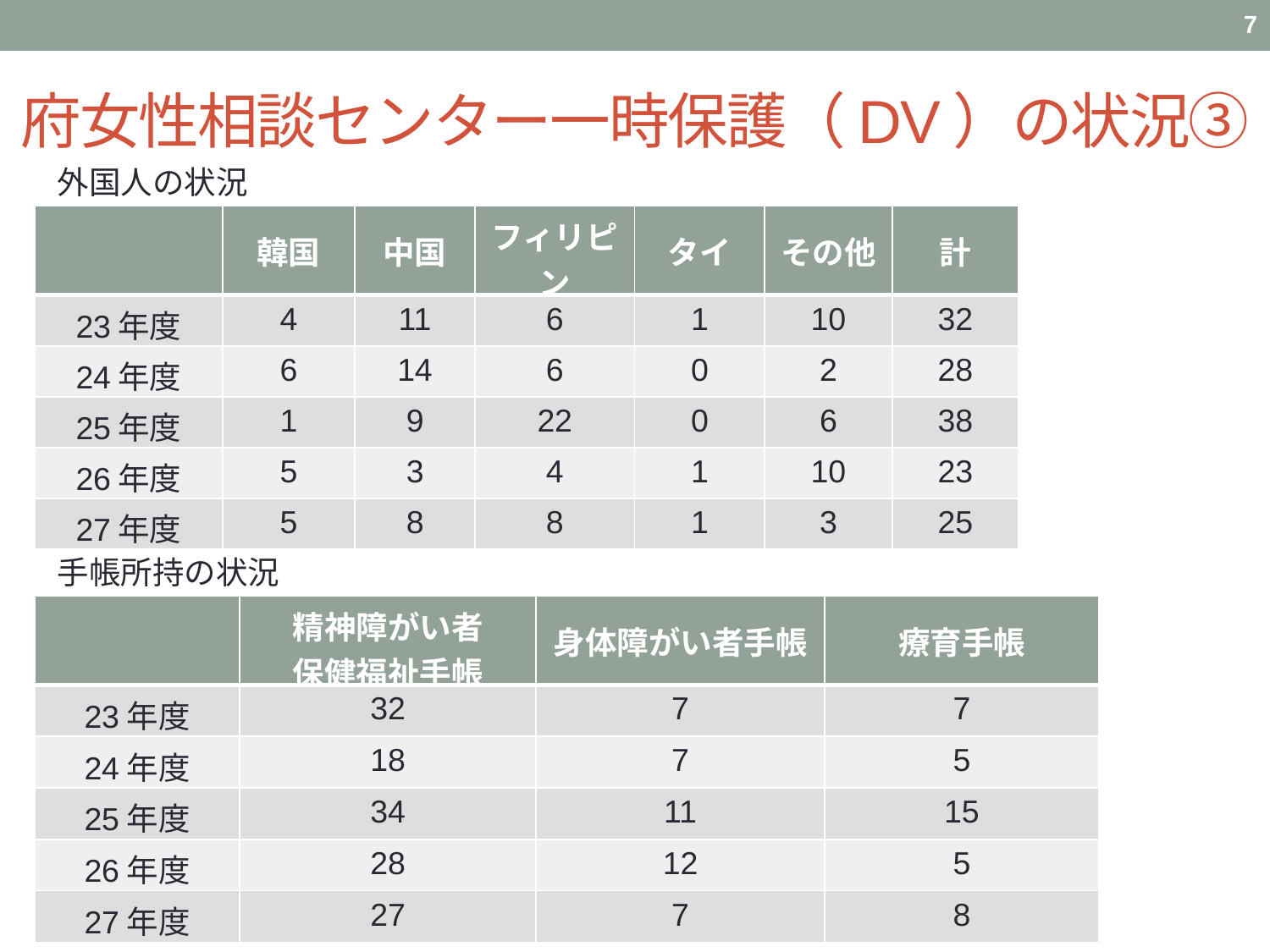

7
# 府女性相談センター一時保護（DV）の状況③
外国人の状況
|  | 韓国 | 中国 | フィリピン | タイ | その他 | 計 |
| --- | --- | --- | --- | --- | --- | --- |
| 23年度 | 4 | 11 | 6 | 1 | 10 | 32 |
| 24年度 | 6 | 14 | 6 | 0 | 2 | 28 |
| 25年度 | 1 | 9 | 22 | 0 | 6 | 38 |
| 26年度 | 5 | 3 | 4 | 1 | 10 | 23 |
| 27年度 | 5 | 8 | 8 | 1 | 3 | 25 |
手帳所持の状況
|  | 精神障がい者 保健福祉手帳 | 身体障がい者手帳 | 療育手帳 |
| --- | --- | --- | --- |
| 23年度 | 32 | 7 | 7 |
| 24年度 | 18 | 7 | 5 |
| 25年度 | 34 | 11 | 15 |
| 26年度 | 28 | 12 | 5 |
| 27年度 | 27 | 7 | 8 |